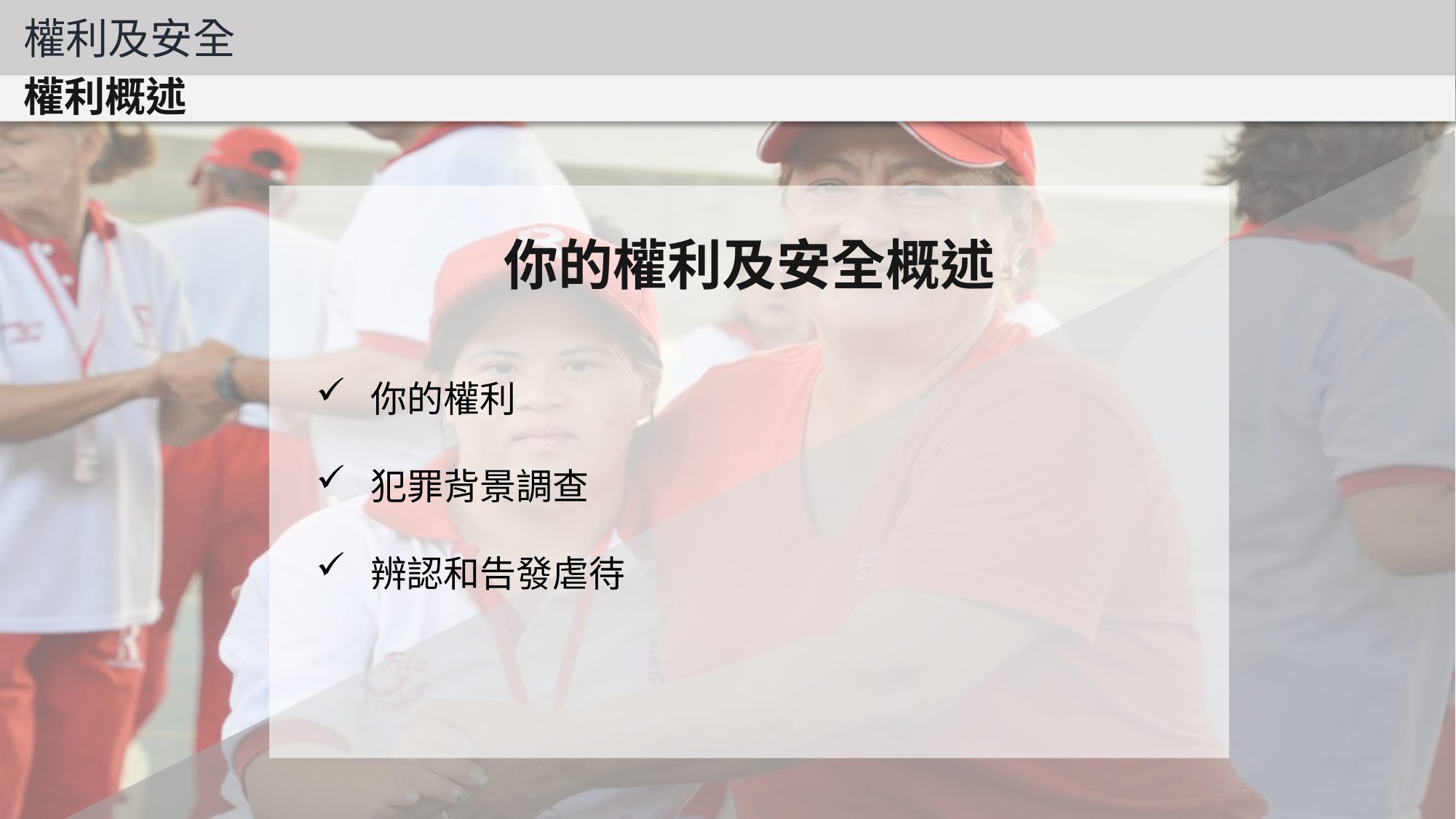

權利及安全
權利概述

你的權利及安全概述
你的權利

犯罪背景調查

辨認和告發虐待